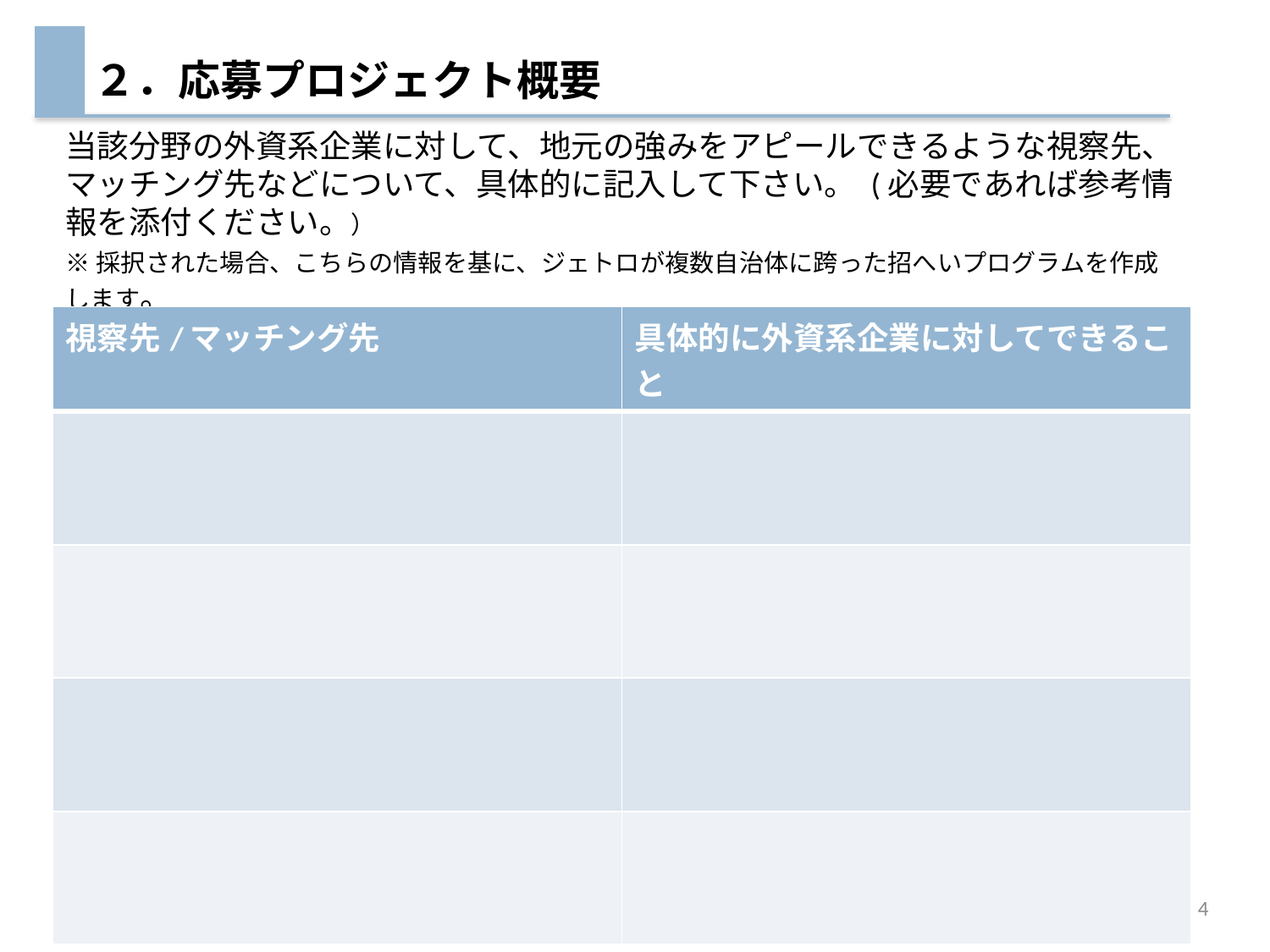

# ２．応募プロジェクト概要
当該分野の外資系企業に対して、地元の強みをアピールできるような視察先、マッチング先などについて、具体的に記入して下さい。 (必要であれば参考情報を添付ください。）
※採択された場合、こちらの情報を基に、ジェトロが複数自治体に跨った招へいプログラムを作成します。

| 視察先/マッチング先 | 具体的に外資系企業に対してできること |
| --- | --- |
|  |  |
|  |  |
|  |  |
|  |  |
4